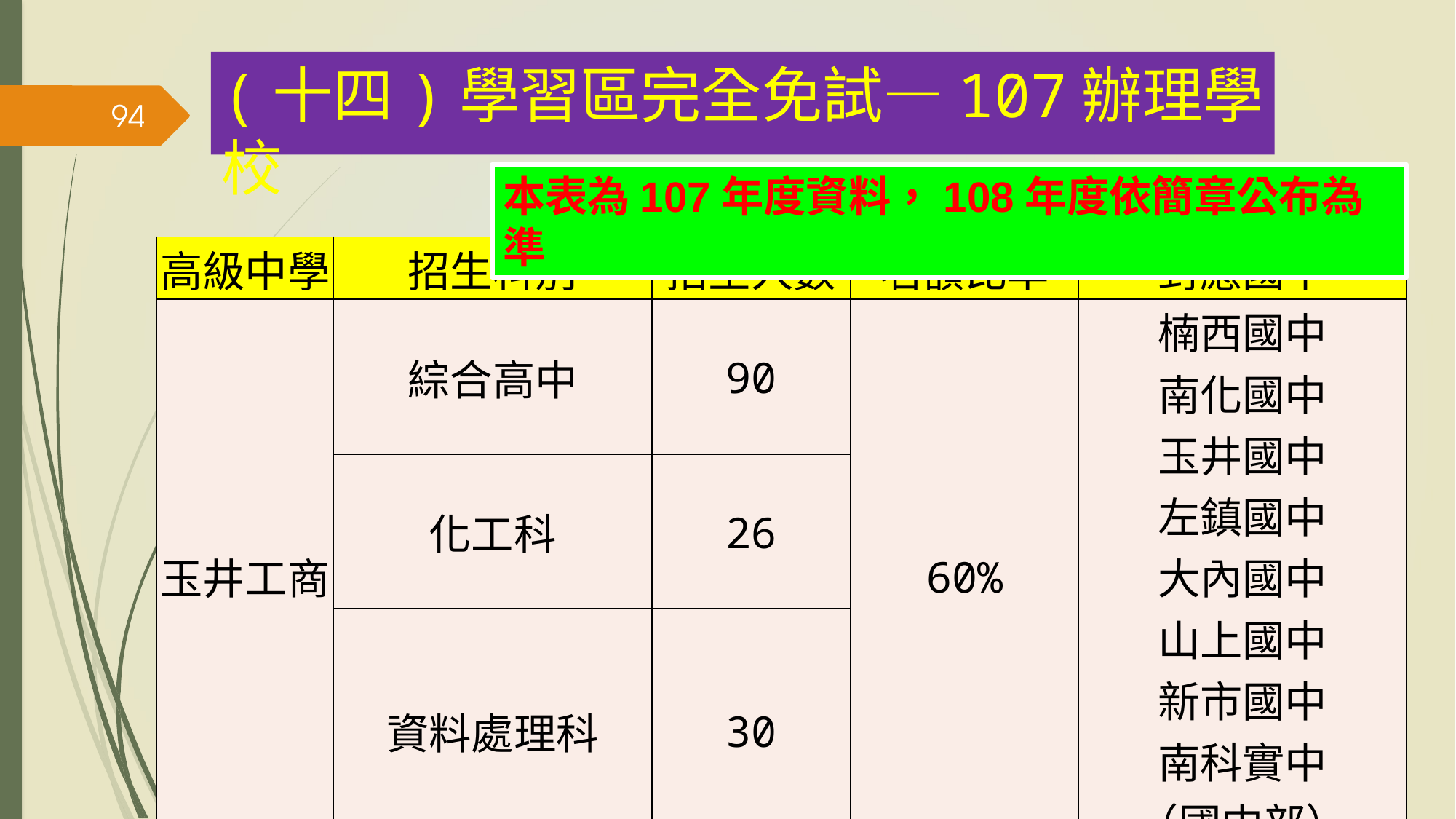

(十四)學習區完全免試—107辦理學校
94
本表為107年度資料，108年度依簡章公布為準
| 高級中學 | 招生科別 | 招生人數 | 名額比率 | 對應國中 |
| --- | --- | --- | --- | --- |
| 玉井工商 | 綜合高中 | 90 | 60% | 楠西國中 南化國中 玉井國中 左鎮國中 大內國中 山上國中 新市國中 南科實中 （國中部） |
|  | 化工科 | 26 |  |  |
|  | 資料處理科 | 30 |  |  |